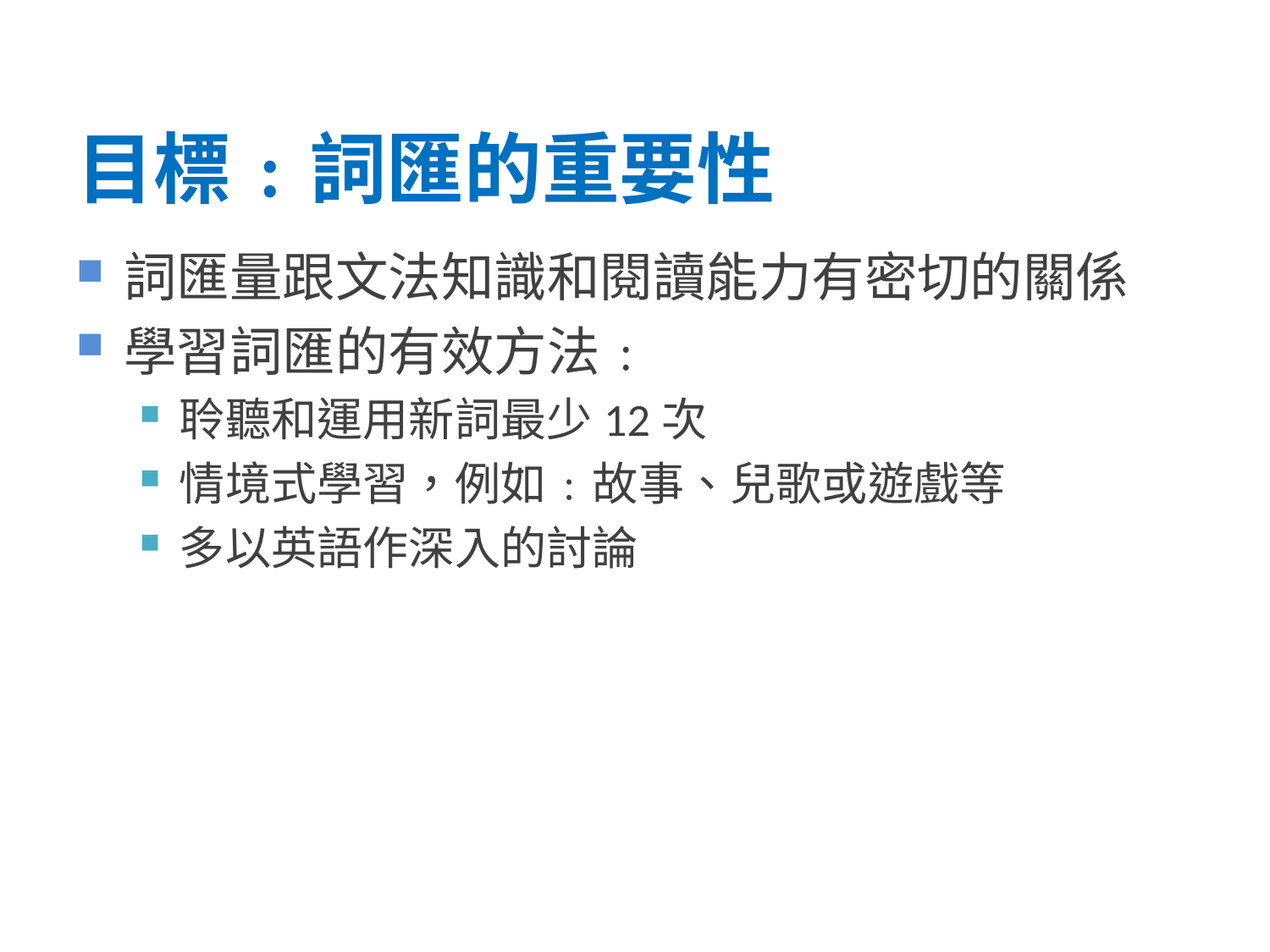

# 目標﹕詞匯的重要性
詞匯量跟文法知識和閱讀能力有密切的關係
學習詞匯的有效方法﹕
聆聽和運用新詞最少12次
情境式學習，例如﹕故事、兒歌或遊戲等
多以英語作深入的討論